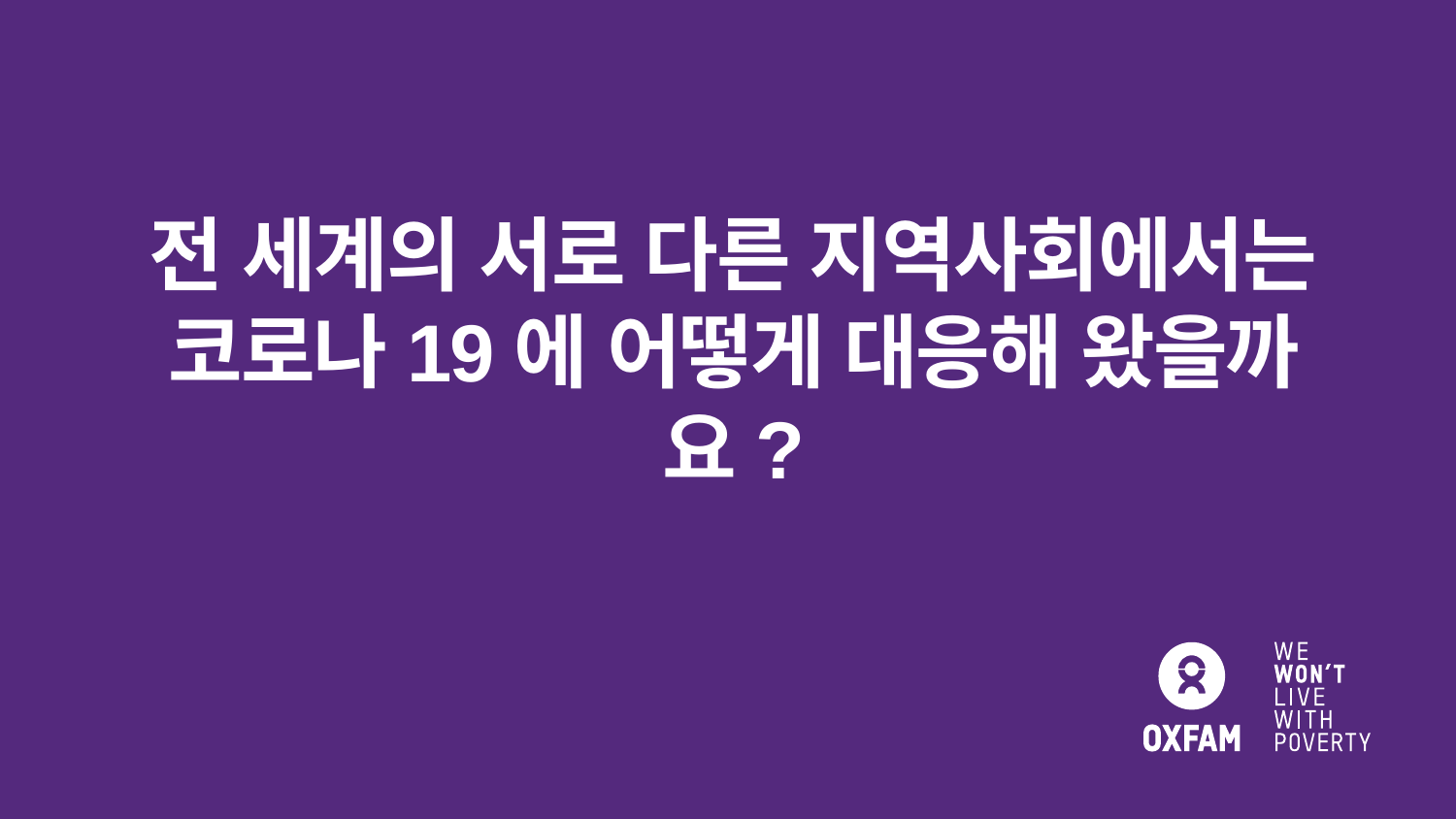

# 전 세계의 서로 다른 지역사회에서는 코로나19에 어떻게 대응해 왔을까요?